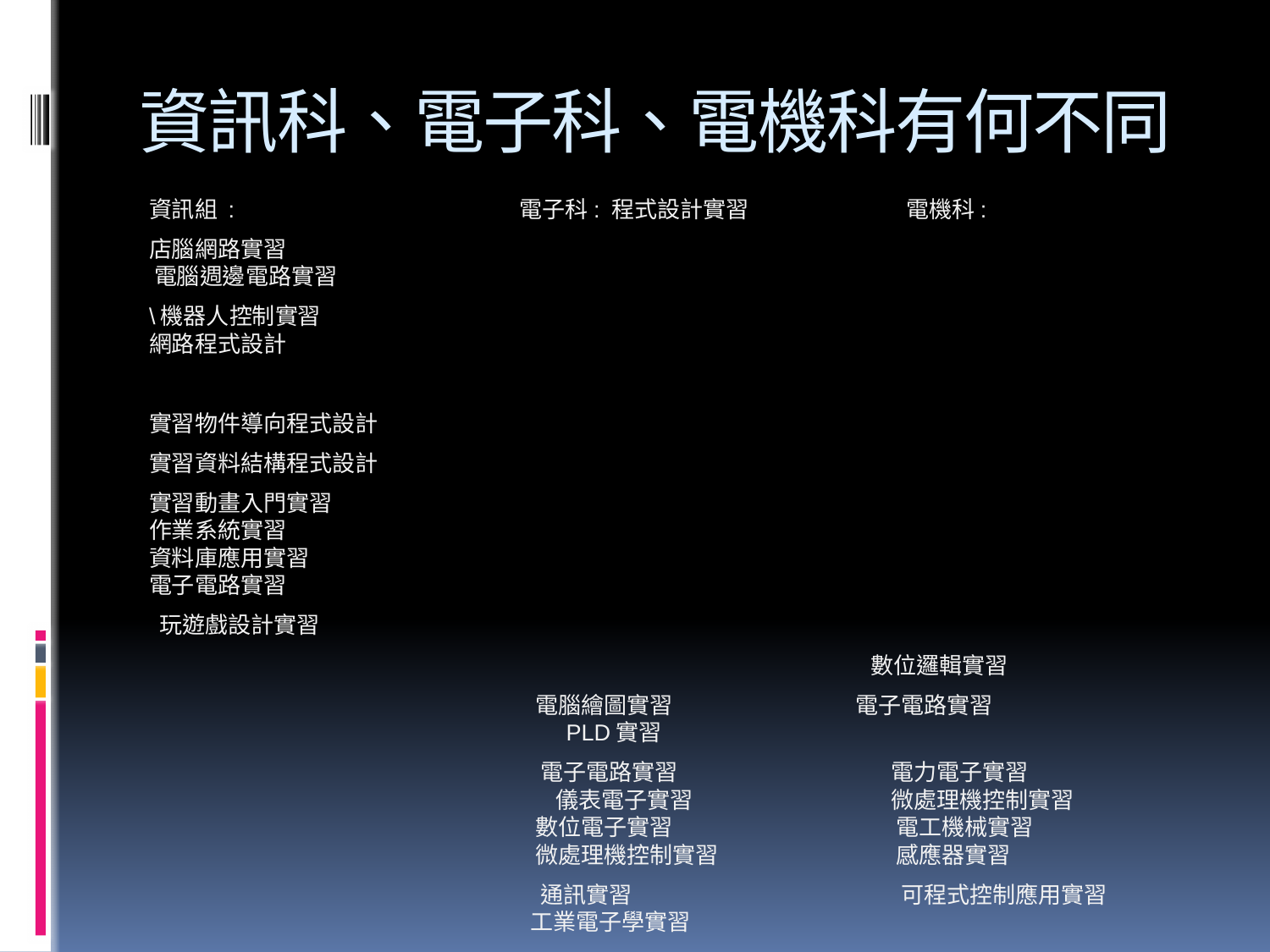

# 資訊科、電子科、電機科有何不同
資訊組 :                                            電子科: 程式設計實習                               電機科:
店腦網路實習
 電腦週邊電路實習
\機器人控制實習
網路程式設計

實習物件導向程式設計
實習資料結構程式設計
實習動畫入門實習
作業系統實習
資料庫應用實習
電子電路實習
 玩遊戲設計實習
                                                                                                                                             數位邏輯實習
                                                                           電腦繪圖實習                                    電子電路實習
                                                                                 PLD實習
                                                                            電子電路實習                                          電力電子實習
                                                                                儀表電子實習                                       微處理機控制實習
                                                                            數位電子實習                                            電工機械實習
                                                                            微處理機控制實習                                   感應器實習
                                                                            通訊實習                                                     可程式控制應用實習
                                                                           工業電子學實習